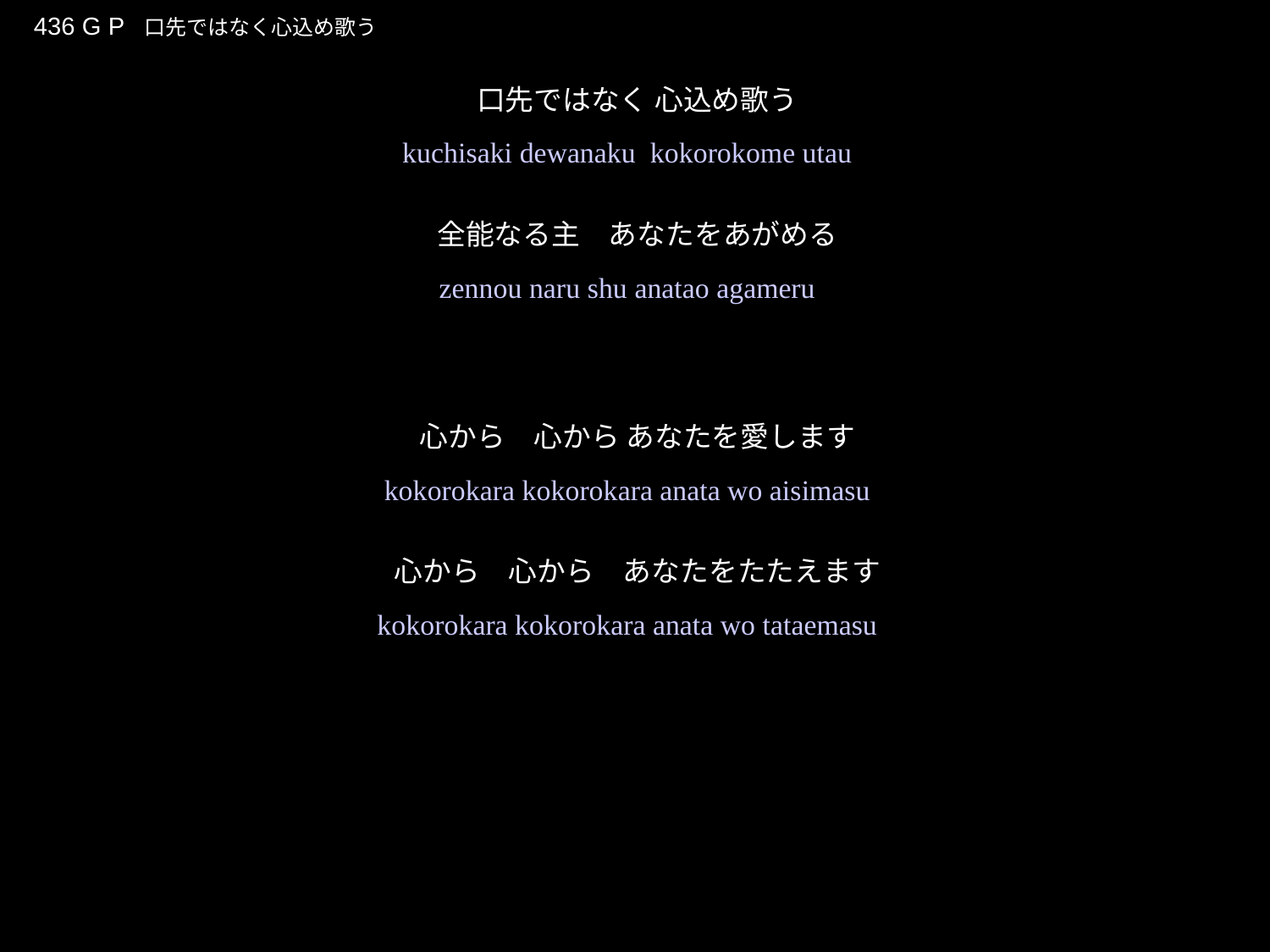

くちさきではなくこころこめうたう
★P
436 G P  口先ではなく心込め歌う
口先ではなく 心込め歌う

全能なる主　あなたをあがめる

心から　心から あなたを愛します

心から　心から　あなたをたたえます
★２
kuchisaki dewanaku  kokorokome utau

zennou naru shu anatao agameru

kokorokara kokorokara anata wo aisimasu

kokorokara kokorokara anata wo tataemasu